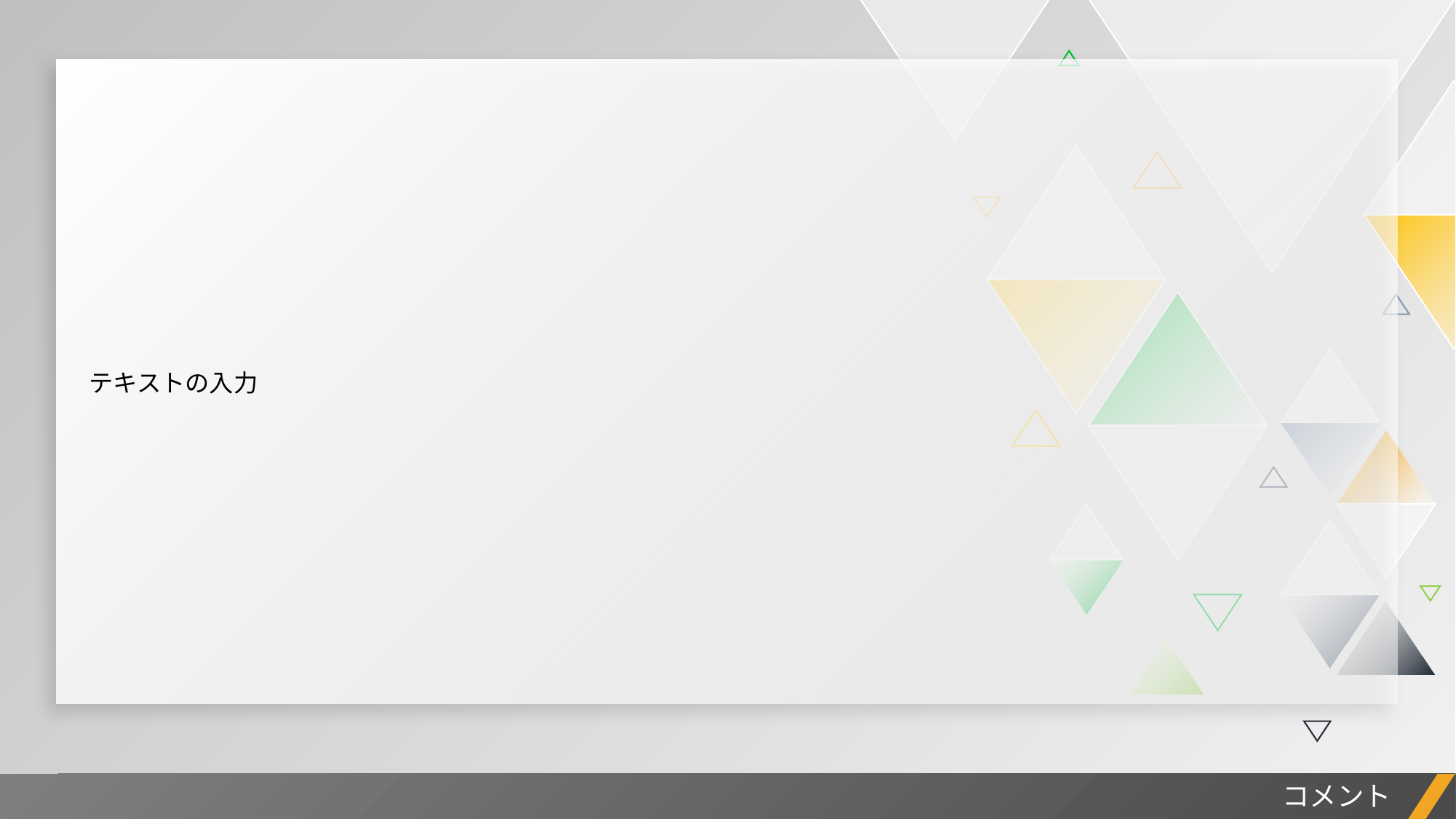

| テキストの入力 |
| --- |
プロジェクト レポート
コメント